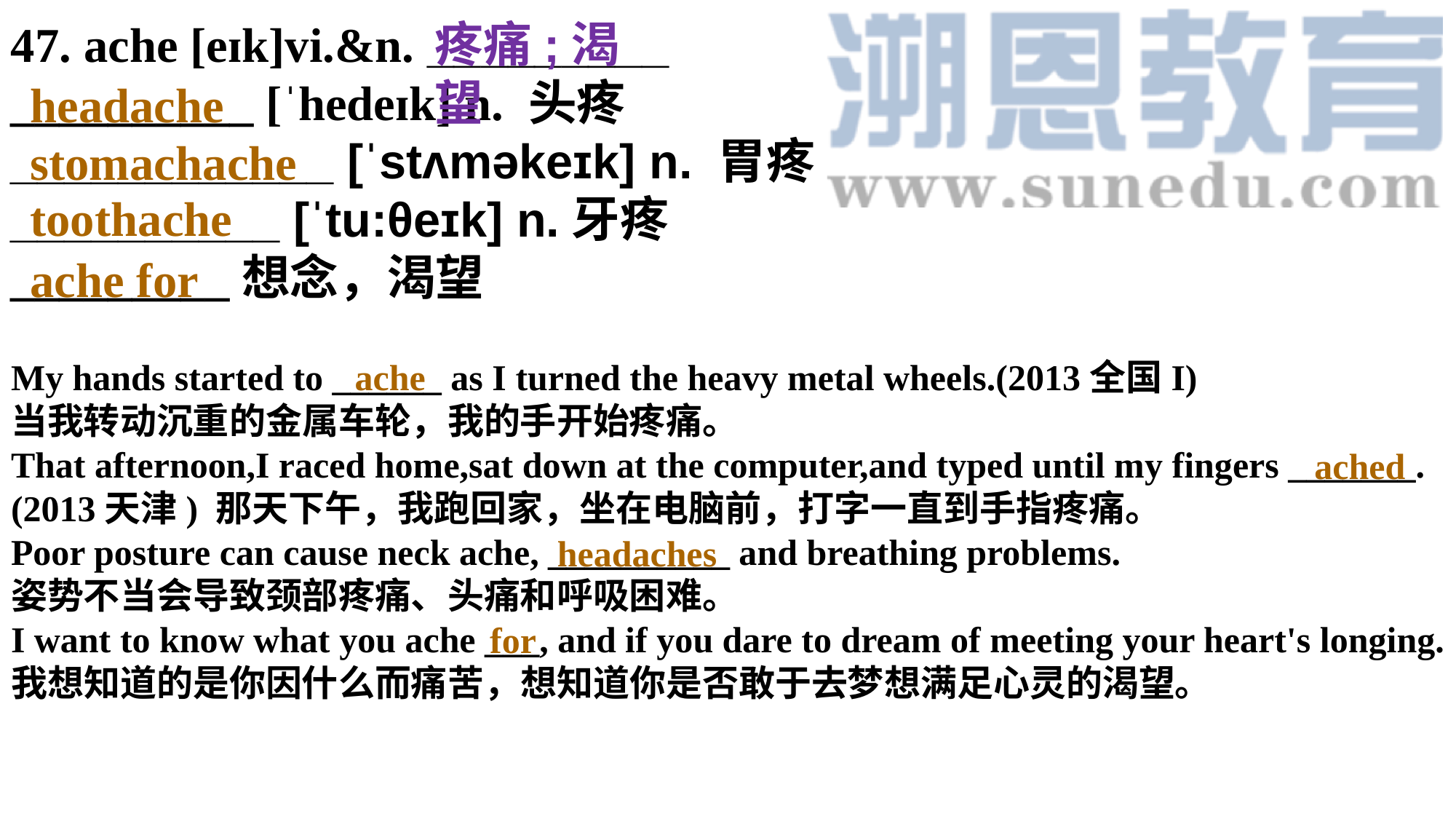

47. ache [eɪk]vi.&n. _________
__________ [ˈhedeɪk] n. 头疼____________ [ˈstʌməkeɪk] n. 胃疼__________ [ˈtu:θeɪk] n.牙疼
_________想念，渴望
疼痛;渴望
headache
stomachache
toothache
ache for
My hands started to ______ as I turned the heavy metal wheels.(2013全国I)当我转动沉重的金属车轮，我的手开始疼痛。That afternoon,I raced home,sat down at the computer,and typed until my fingers _______. (2013天津) 那天下午，我跑回家，坐在电脑前，打字一直到手指疼痛。Poor posture can cause neck ache, __________ and breathing problems.姿势不当会导致颈部疼痛、头痛和呼吸困难。I want to know what you ache ___, and if you dare to dream of meeting your heart's longing.我想知道的是你因什么而痛苦，想知道你是否敢于去梦想满足心灵的渴望。
ache
ached
headaches
for